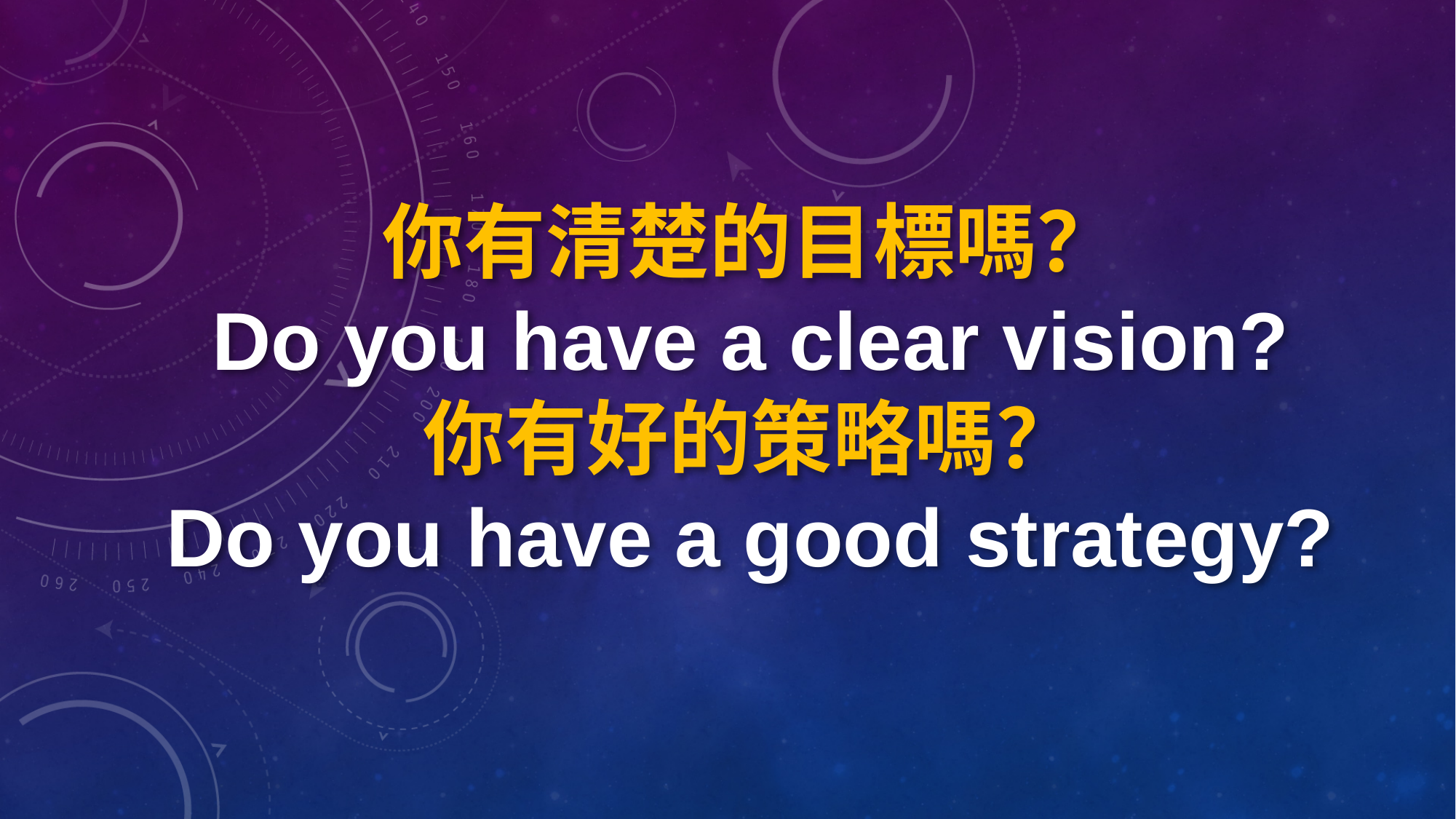

你有清楚的目標嗎？
Do you have a clear vision?
你有好的策略嗎？
Do you have a good strategy?